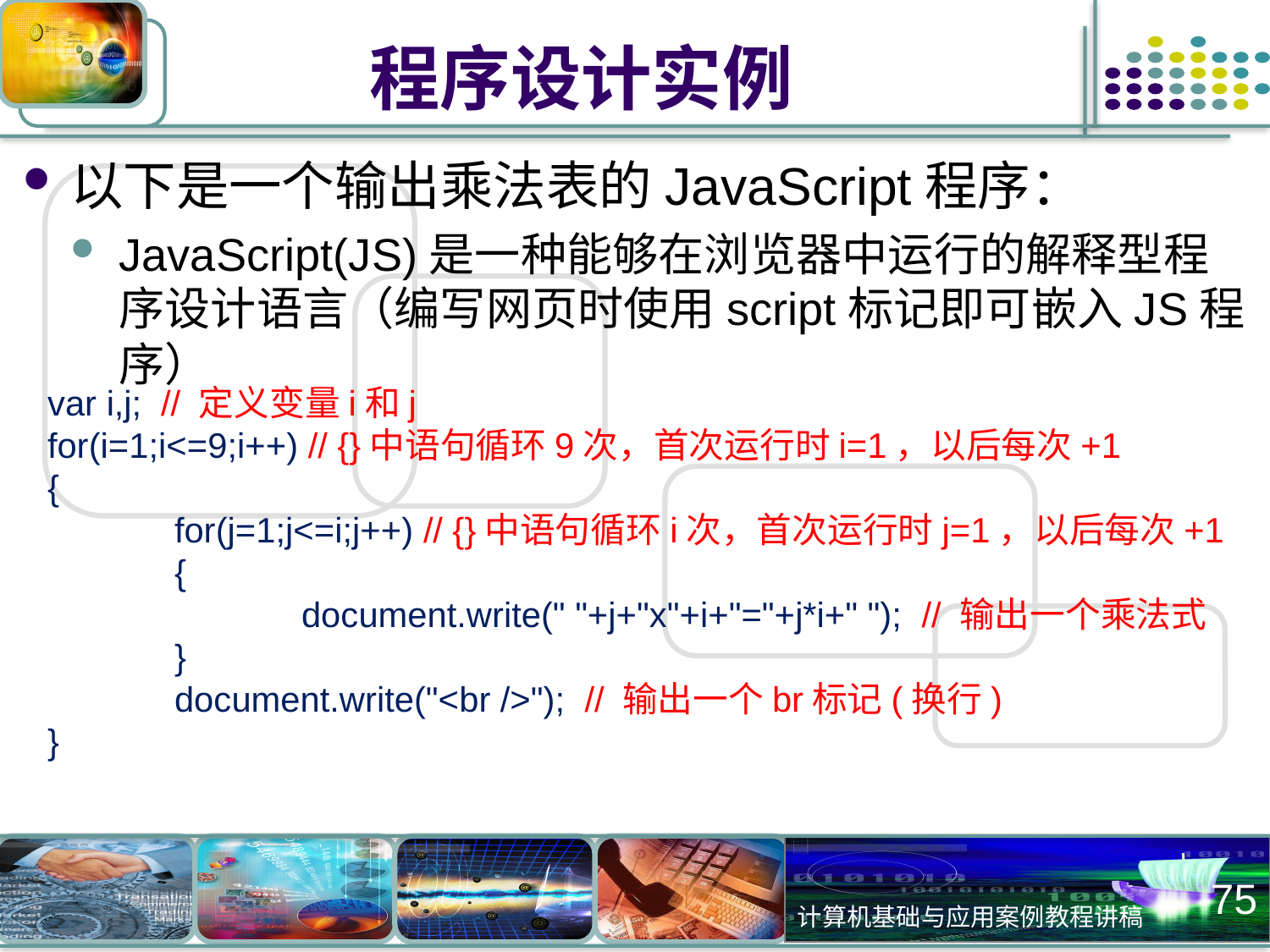

# 程序设计实例
以下是一个输出乘法表的JavaScript程序：
JavaScript(JS)是一种能够在浏览器中运行的解释型程序设计语言（编写网页时使用script标记即可嵌入JS程序）
var i,j;  // 定义变量i和j
for(i=1;i<=9;i++) // {}中语句循环9次，首次运行时i=1，以后每次+1
{
	for(j=1;j<=i;j++) // {}中语句循环i次，首次运行时j=1，以后每次+1
	{
		document.write(" "+j+"x"+i+"="+j*i+" ");  // 输出一个乘法式
	}
	document.write("<br />");  // 输出一个br标记(换行)
}
75